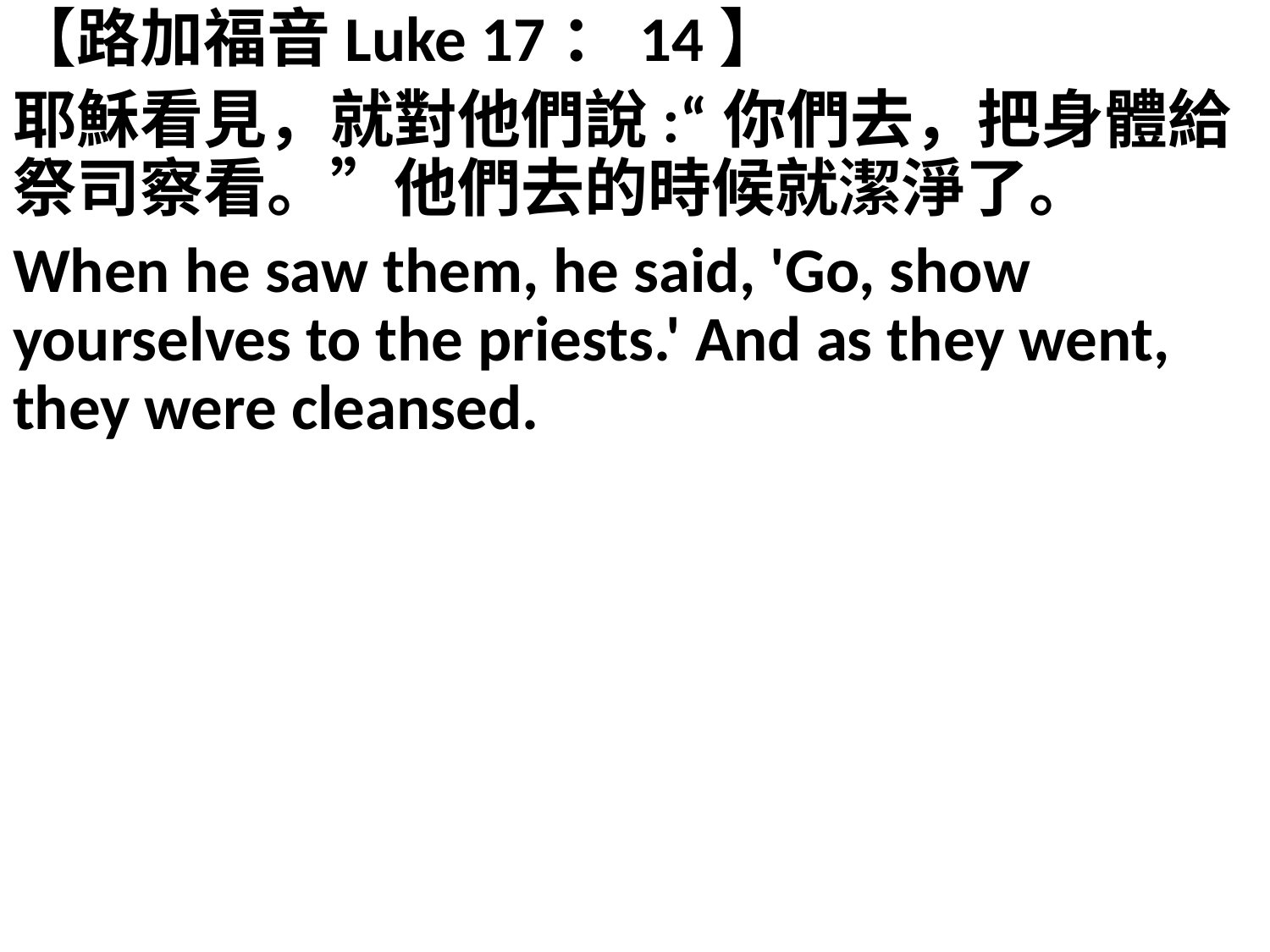

【路加福音Luke 17：14】
耶穌看見，就對他們說:“你們去，把身體給祭司察看。”他們去的時候就潔淨了。
When he saw them, he said, 'Go, show yourselves to the priests.' And as they went, they were cleansed.